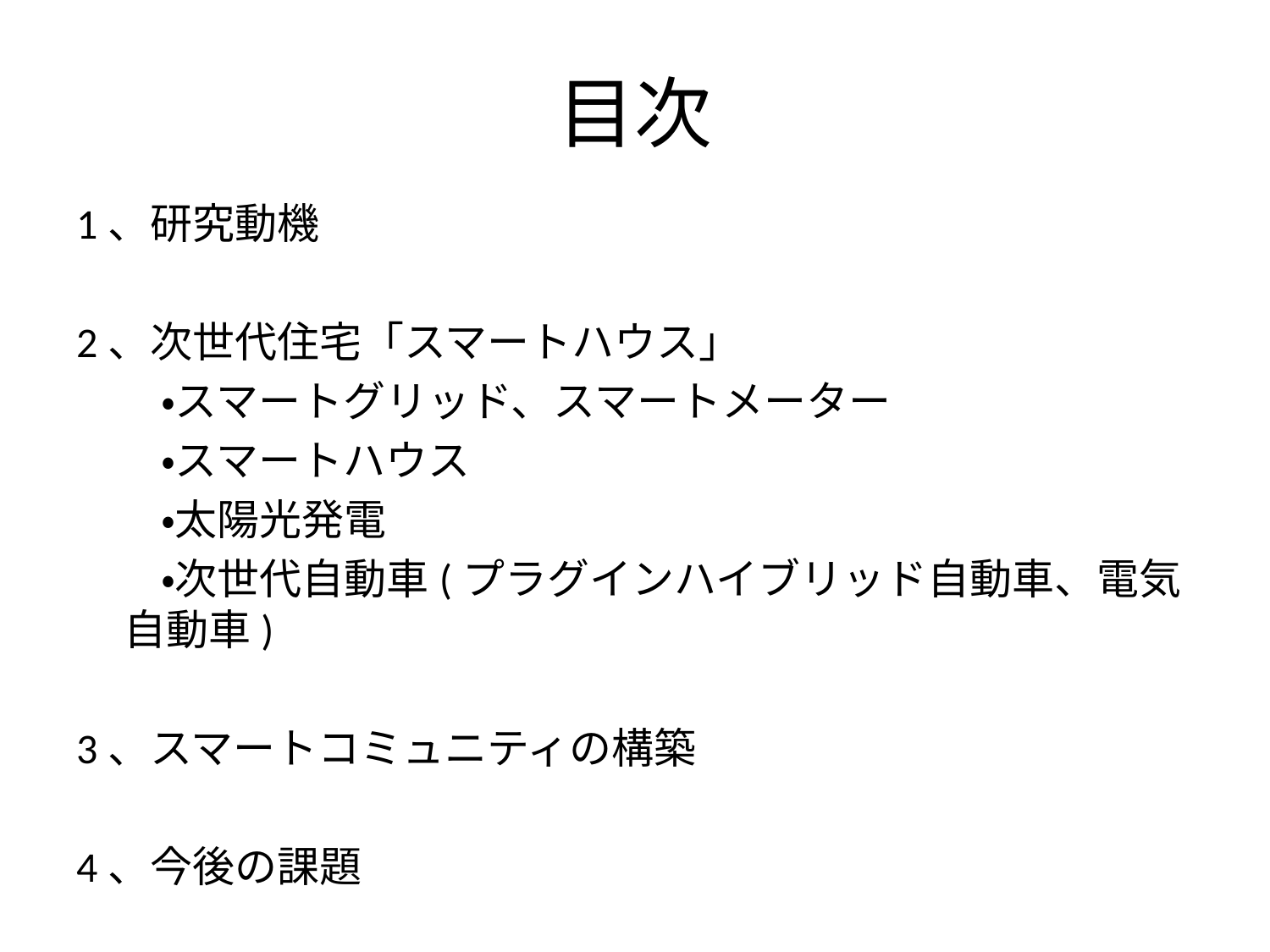

# 目次
1、研究動機

2、次世代住宅「スマートハウス」
　　・スマートグリッド、スマートメーター
　　・スマートハウス
　　・太陽光発電
　　・次世代自動車(プラグインハイブリッド自動車、電気自動車)

3、スマートコミュニティの構築

4、今後の課題